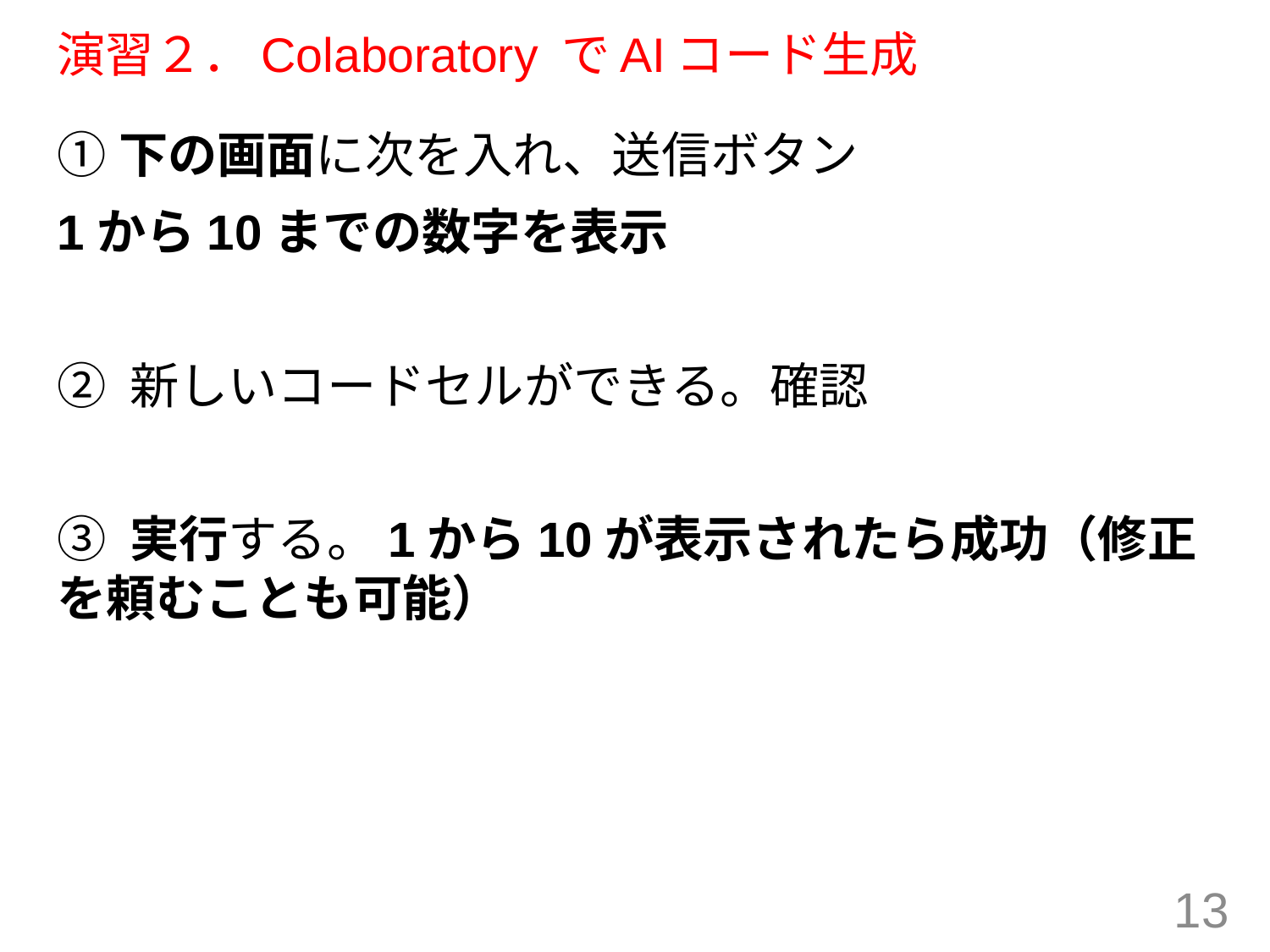

# 演習２．Colaboratory でAIコード生成
①下の画面に次を入れ、送信ボタン
1から10までの数字を表示

② 新しいコードセルができる。確認

③ 実行する。1から10が表示されたら成功（修正を頼むことも可能）
13